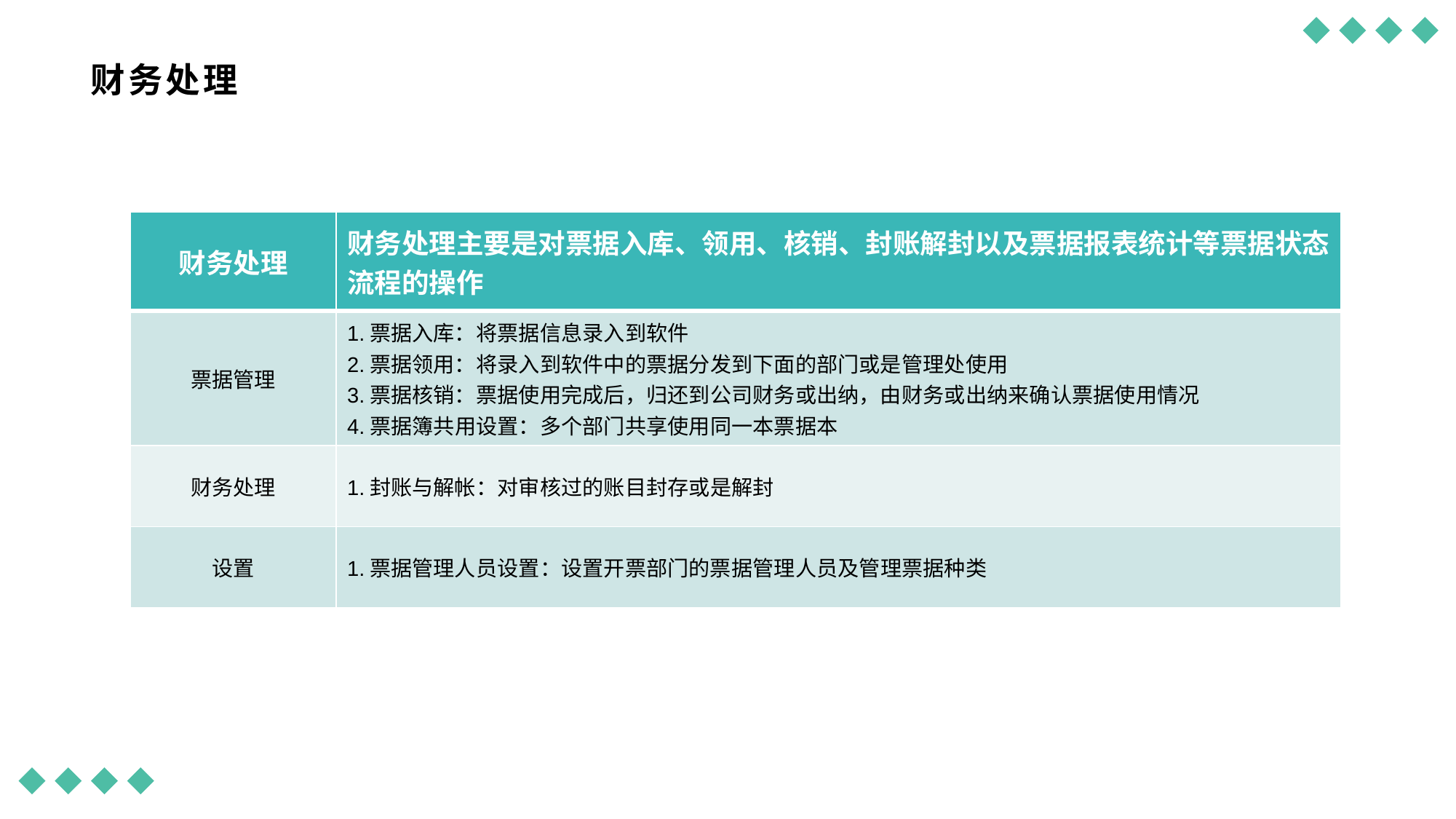

# 财务处理
| 财务处理 | 财务处理主要是对票据入库、领用、核销、封账解封以及票据报表统计等票据状态流程的操作 |
| --- | --- |
| 票据管理 | 1.票据入库：将票据信息录入到软件 2.票据领用：将录入到软件中的票据分发到下面的部门或是管理处使用 3.票据核销：票据使用完成后，归还到公司财务或出纳，由财务或出纳来确认票据使用情况 4.票据簿共用设置：多个部门共享使用同一本票据本 |
| 财务处理 | 1.封账与解帐：对审核过的账目封存或是解封 |
| 设置 | 1.票据管理人员设置：设置开票部门的票据管理人员及管理票据种类 |